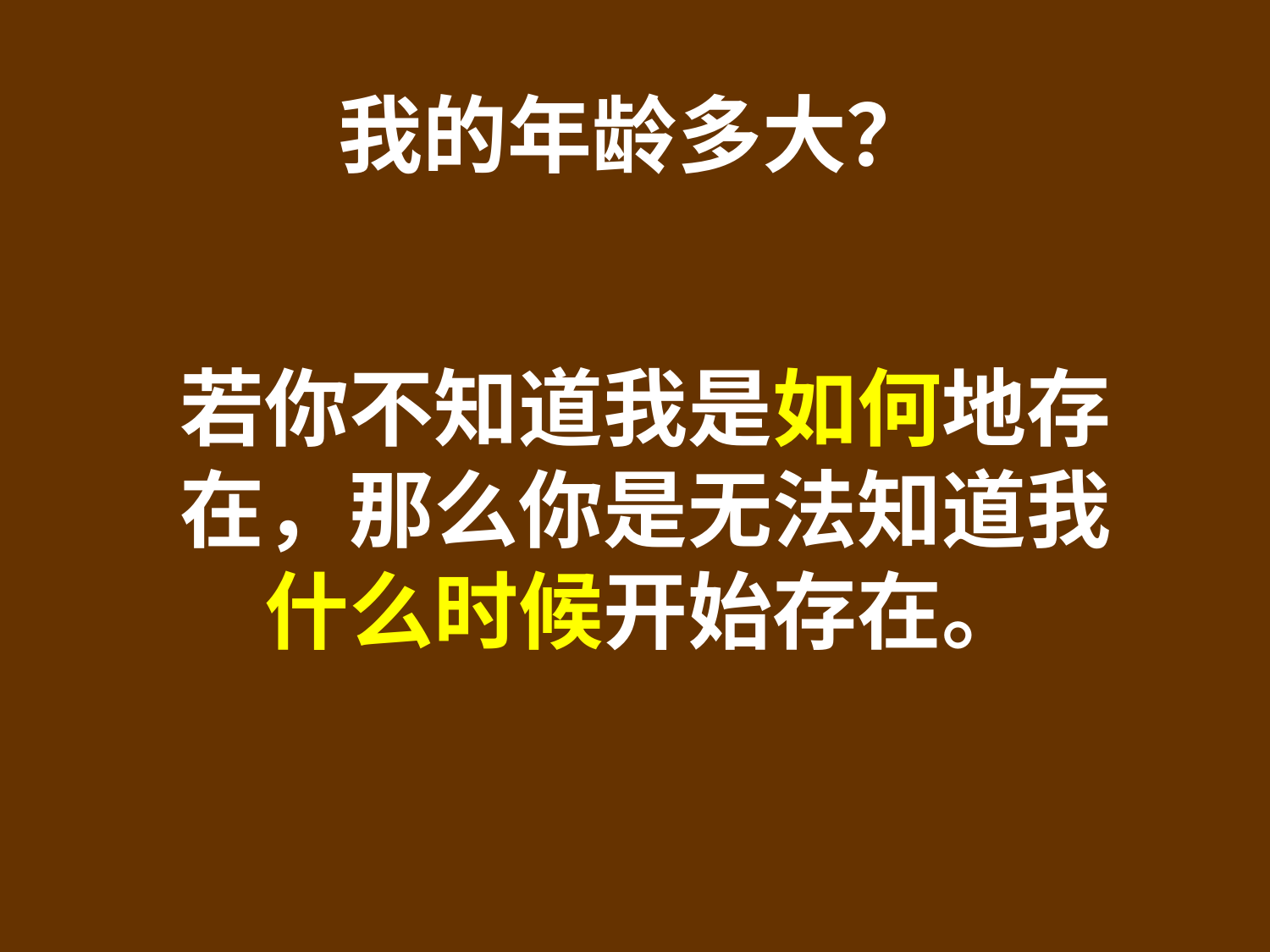

# 我的年龄多大？
若你不知道我是如何地存在，那么你是无法知道我什么时候开始存在。